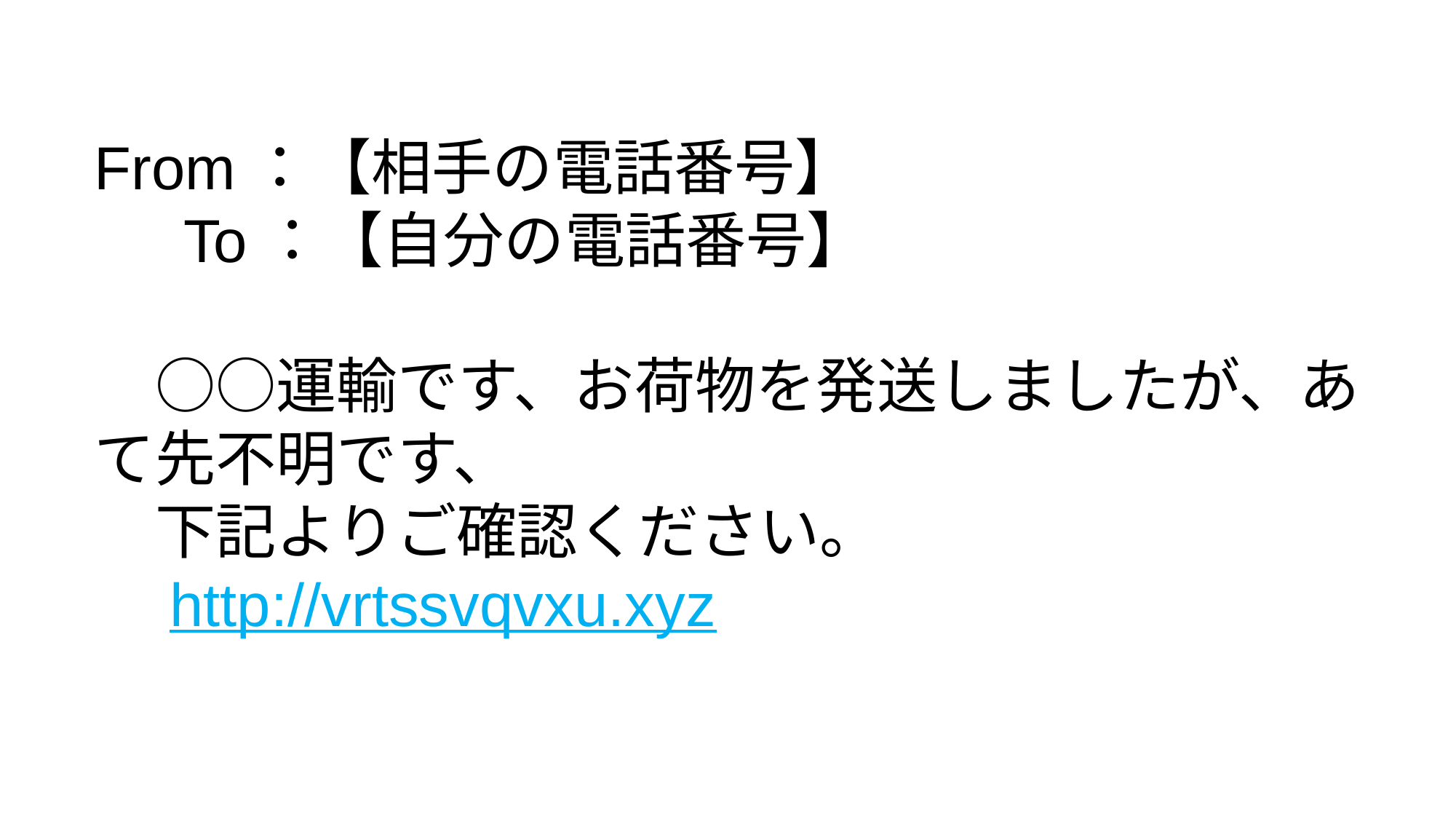

From：【相手の電話番号】
　 To：【自分の電話番号】

　○○運輸です、お荷物を発送しましたが、あて先不明です、
　下記よりご確認ください。
　http://vrtssvqvxu.xyz